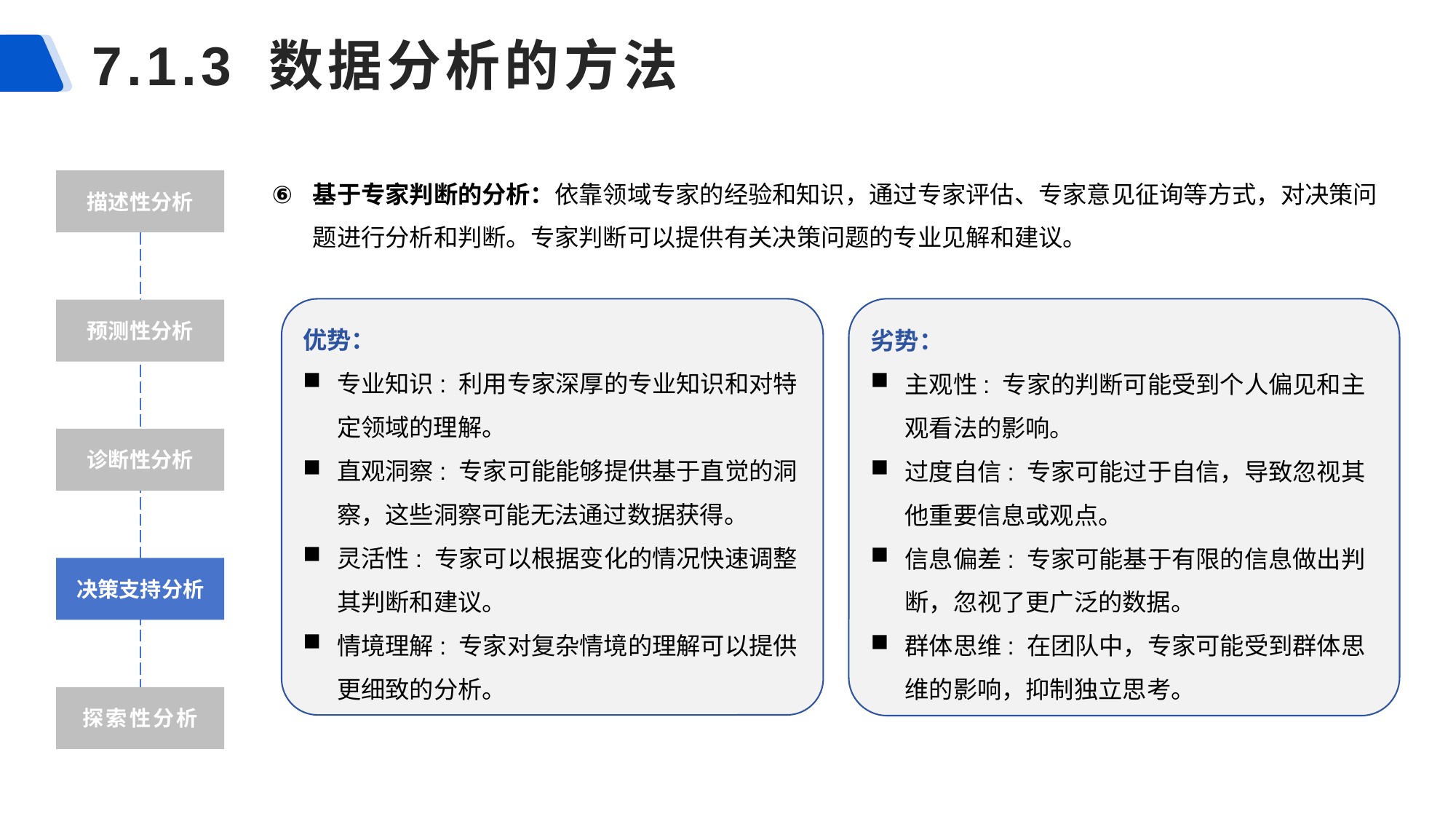

# 7.1.3 数据分析的方法
基于专家判断的分析：依靠领域专家的经验和知识，通过专家评估、专家意见征询等方式，对决策问题进行分析和判断。专家判断可以提供有关决策问题的专业见解和建议。
描述性分析
优势：
专业知识: 利用专家深厚的专业知识和对特定领域的理解。
直观洞察: 专家可能能够提供基于直觉的洞察，这些洞察可能无法通过数据获得。
灵活性: 专家可以根据变化的情况快速调整其判断和建议。
情境理解: 专家对复杂情境的理解可以提供更细致的分析。
劣势：
主观性: 专家的判断可能受到个人偏见和主观看法的影响。
过度自信: 专家可能过于自信，导致忽视其他重要信息或观点。
信息偏差: 专家可能基于有限的信息做出判断，忽视了更广泛的数据。
群体思维: 在团队中，专家可能受到群体思维的影响，抑制独立思考。
预测性分析
诊断性分析
决策支持分析
探索性分析